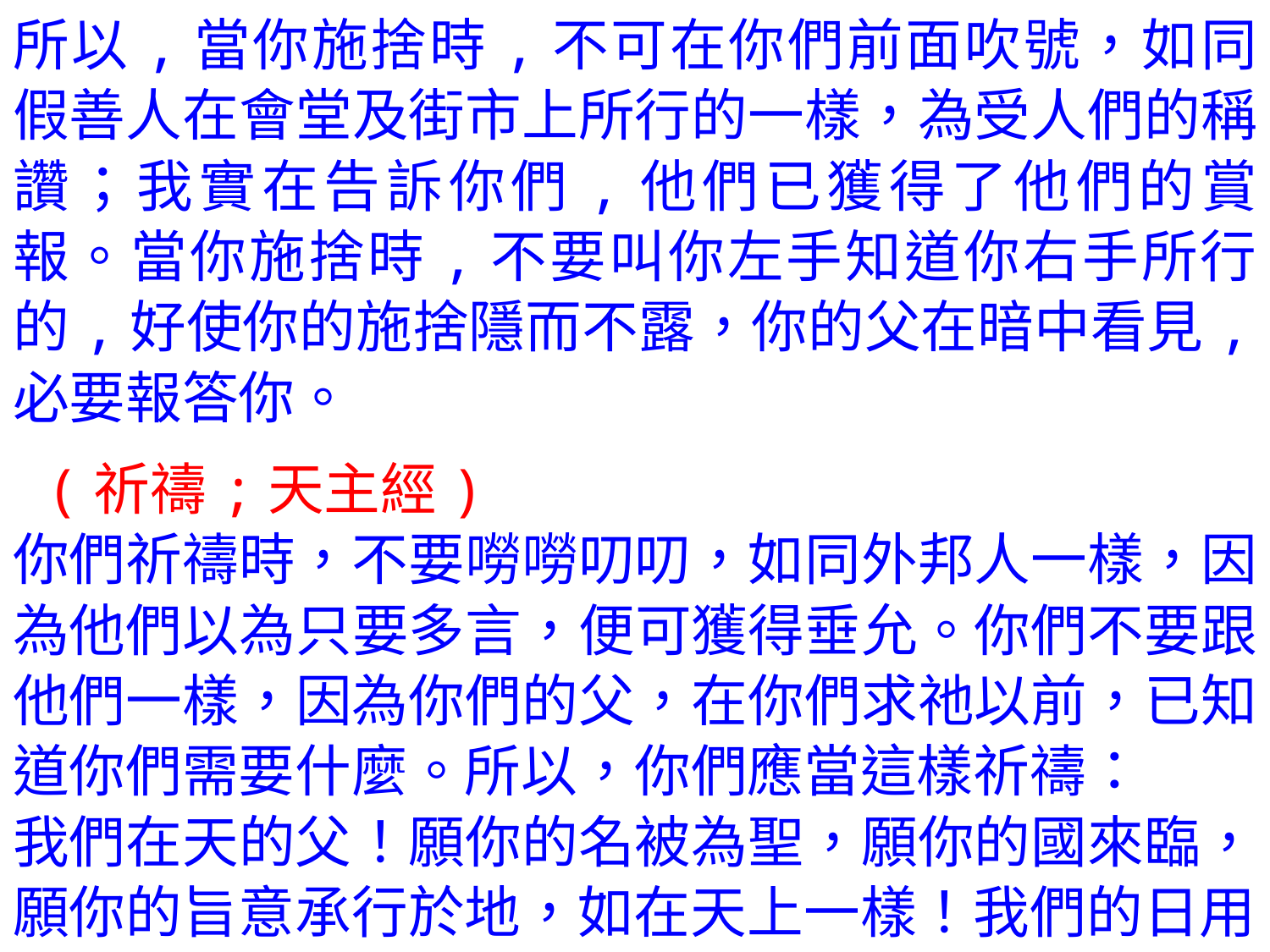

所以,當你施捨時,不可在你們前面吹號，如同假善人在會堂及街市上所行的一樣，為受人們的稱讚；我實在告訴你們,他們已獲得了他們的賞報。當你施捨時,不要叫你左手知道你右手所行的,好使你的施捨隱而不露，你的父在暗中看見,必要報答你。
 (祈禱;天主經)
你們祈禱時，不要嘮嘮叨叨，如同外邦人一樣，因為他們以為只要多言，便可獲得垂允。你們不要跟他們一樣，因為你們的父，在你們求祂以前，已知道你們需要什麼。所以，你們應當這樣祈禱：
我們在天的父！願你的名被為聖，願你的國來臨，願你的旨意承行於地，如在天上一樣！我們的日用